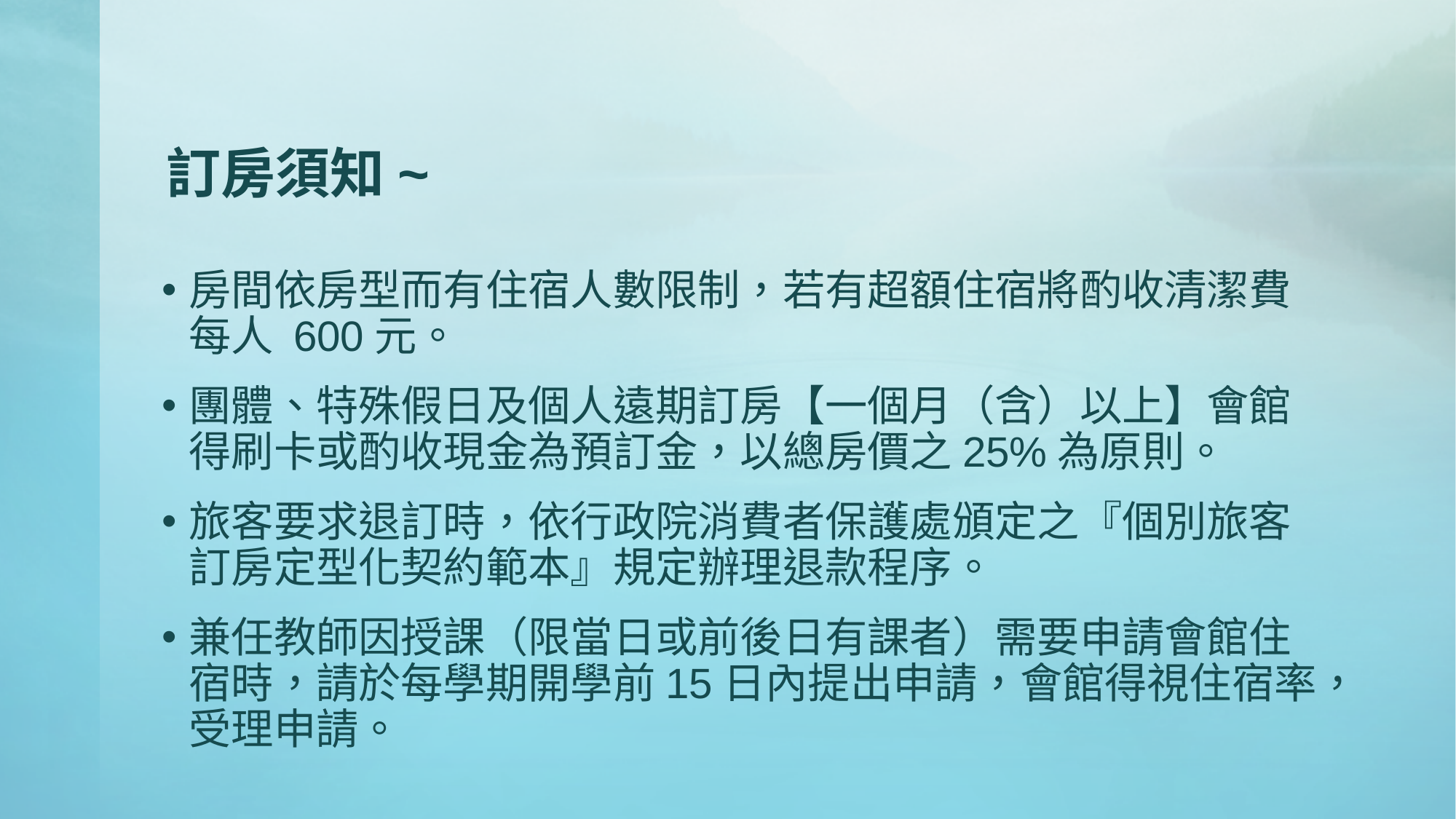

# 訂房須知~
房間依房型而有住宿人數限制，若有超額住宿將酌收清潔費每人 600元。
團體、特殊假日及個人遠期訂房【一個月（含）以上】會館得刷卡或酌收現金為預訂金，以總房價之25%為原則。
旅客要求退訂時，依行政院消費者保護處頒定之『個別旅客訂房定型化契約範本』規定辦理退款程序。
兼任教師因授課（限當日或前後日有課者）需要申請會館住宿時，請於每學期開學前15日內提出申請，會館得視住宿率，受理申請。